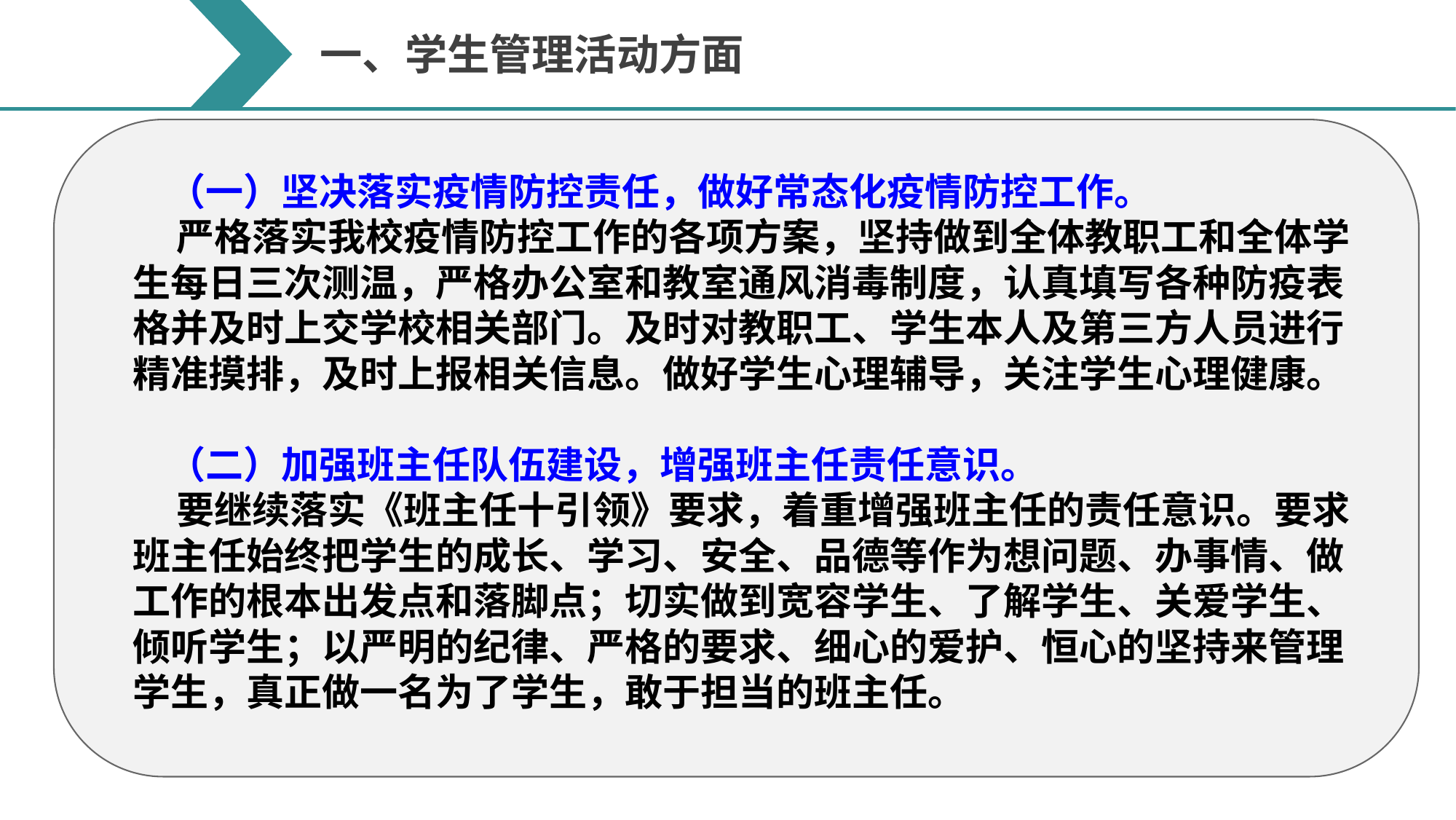

一、学生管理活动方面

   （一）坚决落实疫情防控责任，做好常态化疫情防控工作。
    严格落实我校疫情防控工作的各项方案，坚持做到全体教职工和全体学生每日三次测温，严格办公室和教室通风消毒制度，认真填写各种防疫表格并及时上交学校相关部门。及时对教职工、学生本人及第三方人员进行精准摸排，及时上报相关信息。做好学生心理辅导，关注学生心理健康。

   （二）加强班主任队伍建设，增强班主任责任意识。
    要继续落实《班主任十引领》要求，着重增强班主任的责任意识。要求班主任始终把学生的成长、学习、安全、品德等作为想问题、办事情、做工作的根本出发点和落脚点；切实做到宽容学生、了解学生、关爱学生、倾听学生；以严明的纪律、严格的要求、细心的爱护、恒心的坚持来管理学生，真正做一名为了学生，敢于担当的班主任。